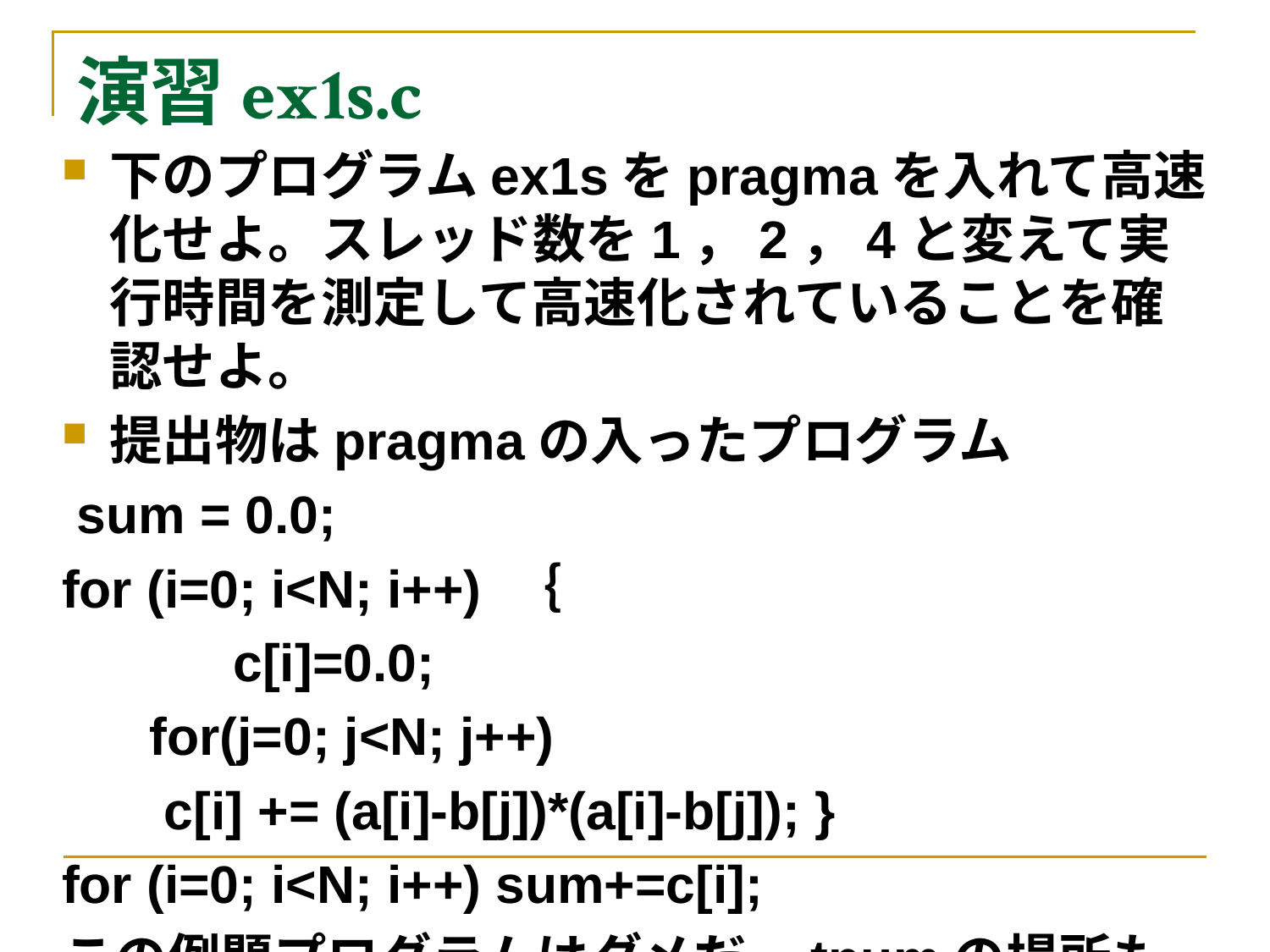

# 演習ex1s.c
下のプログラムex1sをpragmaを入れて高速化せよ。スレッド数を1，2，4と変えて実行時間を測定して高速化されていることを確認せよ。
提出物はpragmaの入ったプログラム
 sum = 0.0;
for (i=0; i<N; i++) ｛
　　　c[i]=0.0;
      for(j=0; j<N; j++)
       c[i] += (a[i]-b[j])*(a[i]-b[j]); }
for (i=0; i<N; i++) sum+=c[i];
この例題プログラムはダメだ。tnumの場所も変えろ！